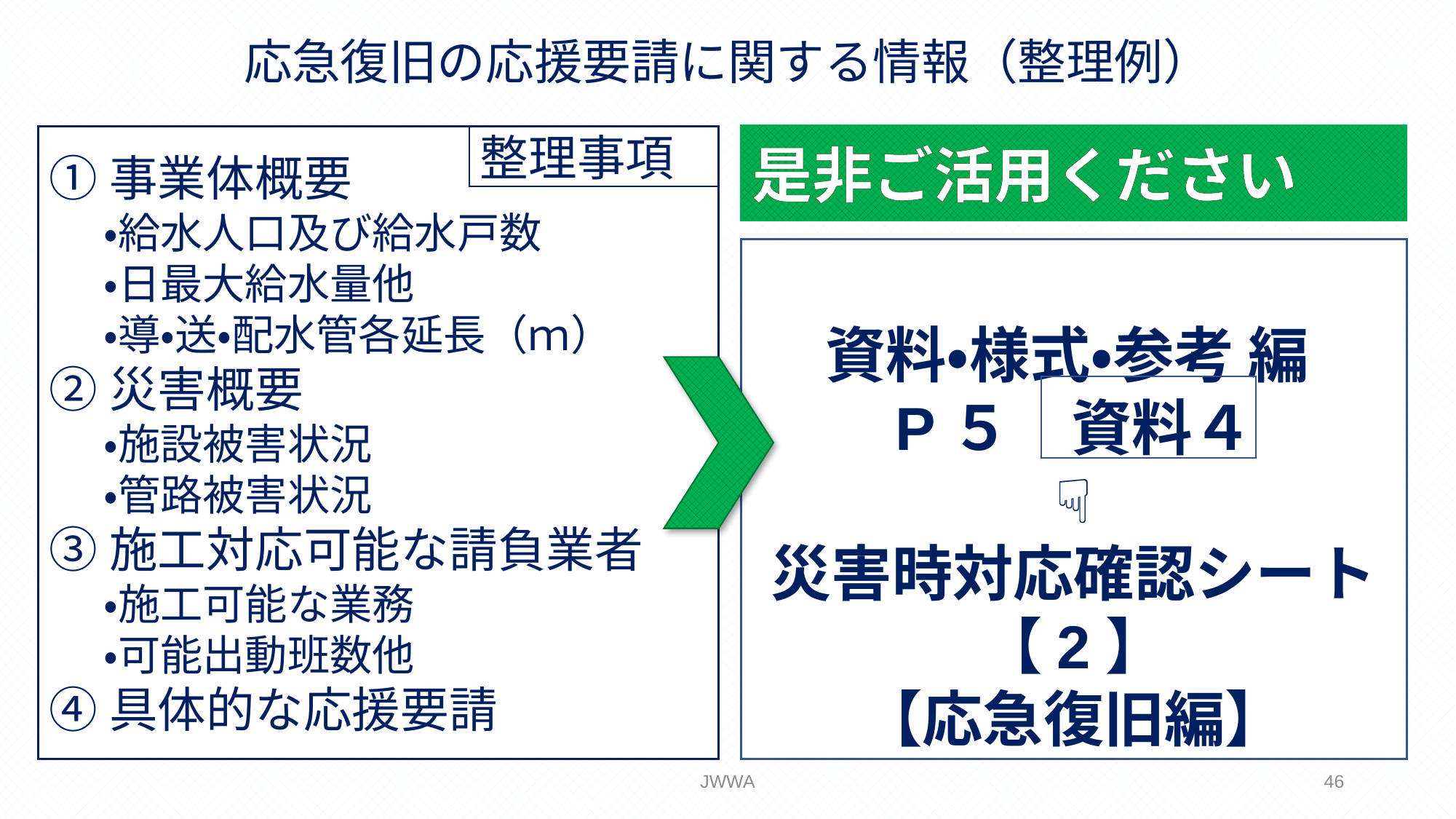

# 応急復旧の応援要請に関する情報（整理例）
是非ご活用ください
①事業体概要
・給水人口及び給水戸数
・日最大給水量他
・導・送・配水管各延長（ｍ）
②災害概要
・施設被害状況
・管路被害状況
③施工対応可能な請負業者
・施工可能な業務
・可能出動班数他
④具体的な応援要請
整理事項
資料・様式・参考 編
P５　資料４
☟
災害時対応確認シート【2】
【応急復旧編】

JWWA
46